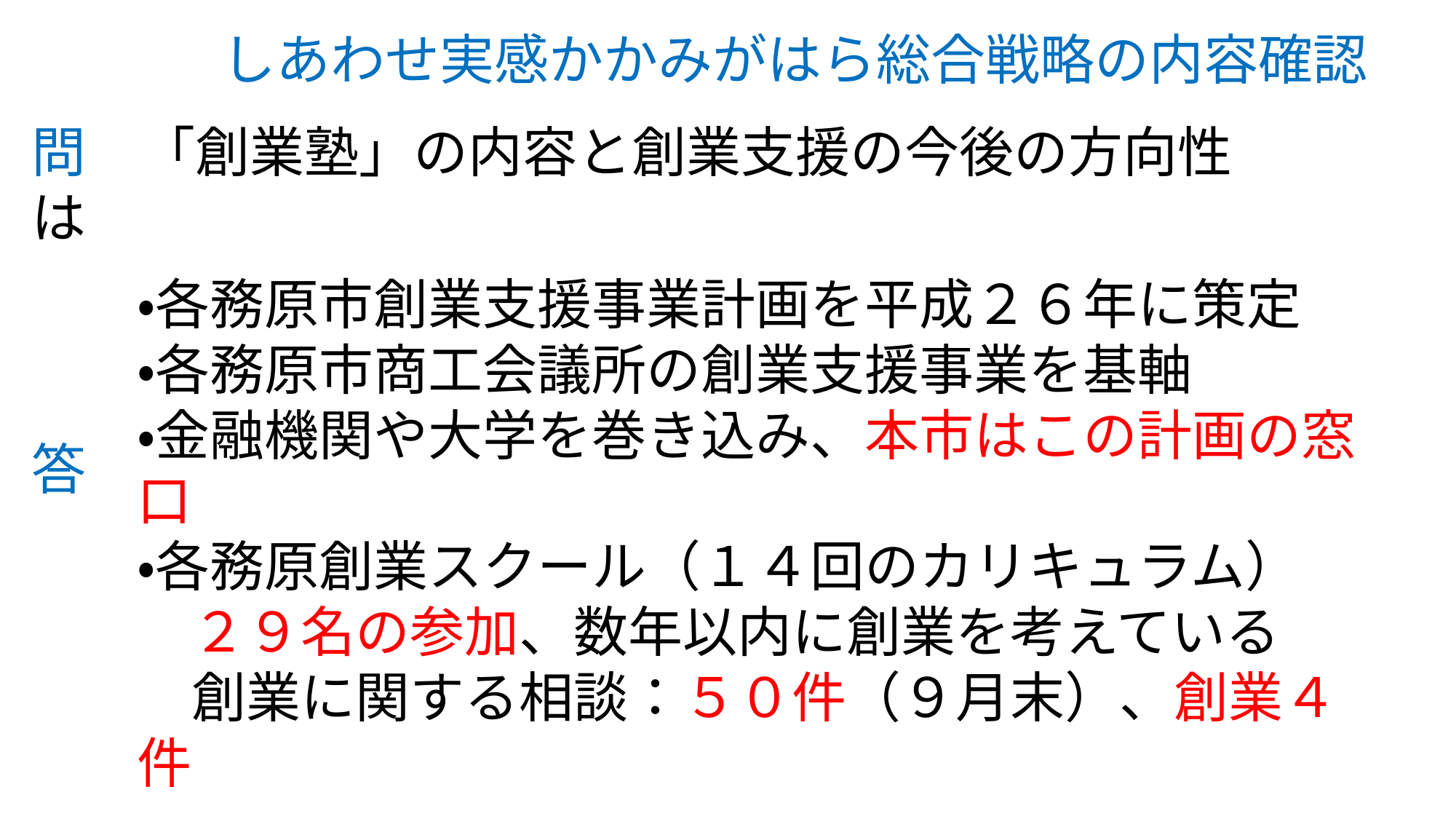

しあわせ実感かかみがはら総合戦略の内容確認
問　「創業塾」の内容と創業支援の今後の方向性は
・各務原市創業支援事業計画を平成２６年に策定
・各務原市商工会議所の創業支援事業を基軸
・金融機関や大学を巻き込み、本市はこの計画の窓口
・各務原創業スクール（１４回のカリキュラム）
　２９名の参加、数年以内に創業を考えている
　創業に関する相談：５０件（９月末）、創業４件
答